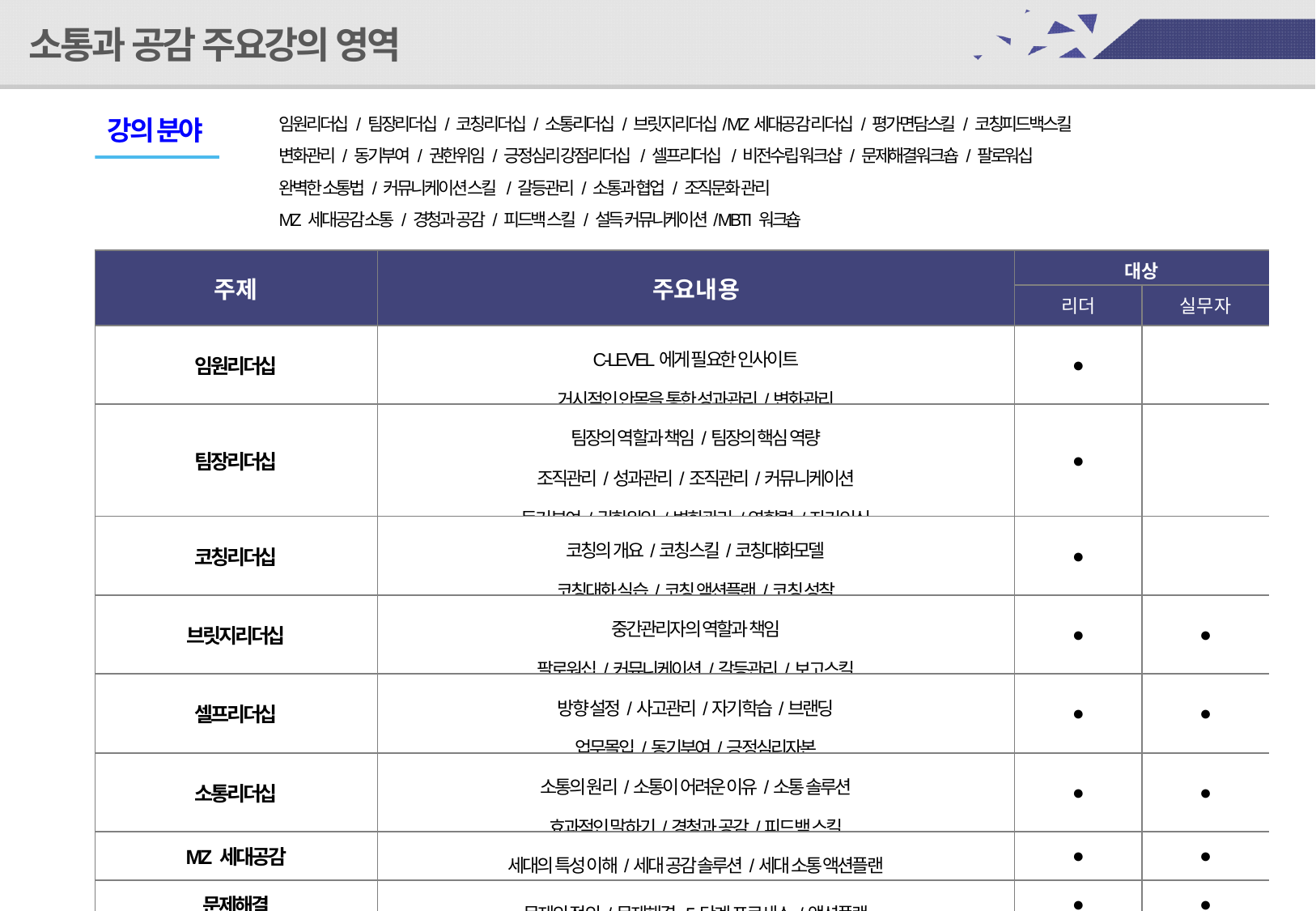

소통과 공감 주요강의 영역
임원리더십 / 팀장리더십 / 코칭리더십 / 소통리더십 / 브릿지리더십/ MZ세대공감 리더십 / 평가면담스킬 / 코칭피드백스킬
변화관리 / 동기부여 / 권한위임 / 긍정심리 강점리더십  / 셀프리더십  / 비전수립 워크샵 / 문제해결워크숍 / 팔로워십
완벽한 소통법 / 커뮤니케이션 스킬  / 갈등관리 / 소통과 협업 / 조직문화 관리
MZ 세대공감 소통 / 경청과 공감 / 피드백 스킬 / 설득 커뮤니케이션/ MBTI 워크숍
강의 분야
| 주제 | 주요내용 | 대상 |  |
| --- | --- | --- | --- |
|  |  | 리더 | 실무자 |
| 임원리더십 | C-LEVEL에게 필요한 인사이트 거시적인 안목을 통한 성과관리/변화관리 | ● |  |
| 팀장리더십 | 팀장의 역할과 책임/팀장의 핵심 역량 조직관리/성과관리/조직관리/커뮤니케이션 동기부여/권한위임/변화관리/영향력/자기인식 | ● |  |
| 코칭리더십 | 코칭의 개요/코칭스킬/코칭대화모델 코칭대화 실습/코칭 액션플랜/코칭 성찰 | ● |  |
| 브릿지리더십 | 중간관리자의 역할과 책임 팔로워십/커뮤니케이션/갈등관리/보고스킬 | ● | ● |
| 셀프리더십 | 방향 설정/사고관리/자기학습/브랜딩 업무몰입/동기부여/긍정심리자본 | ● | ● |
| 소통리더십 | 소통의 원리/소통이 어려운 이유/소통 솔루션 효과적인 말하기/경청과 공감/피드백 스킬 | ● | ● |
| MZ 세대공감 | 세대의 특성 이해/세대 공감 솔루션/세대 소통 액션플랜 | ● | ● |
| 문제해결 | 문제의 정의/문제해결 5단계 프로세스/액션플랜 | ● | ● |